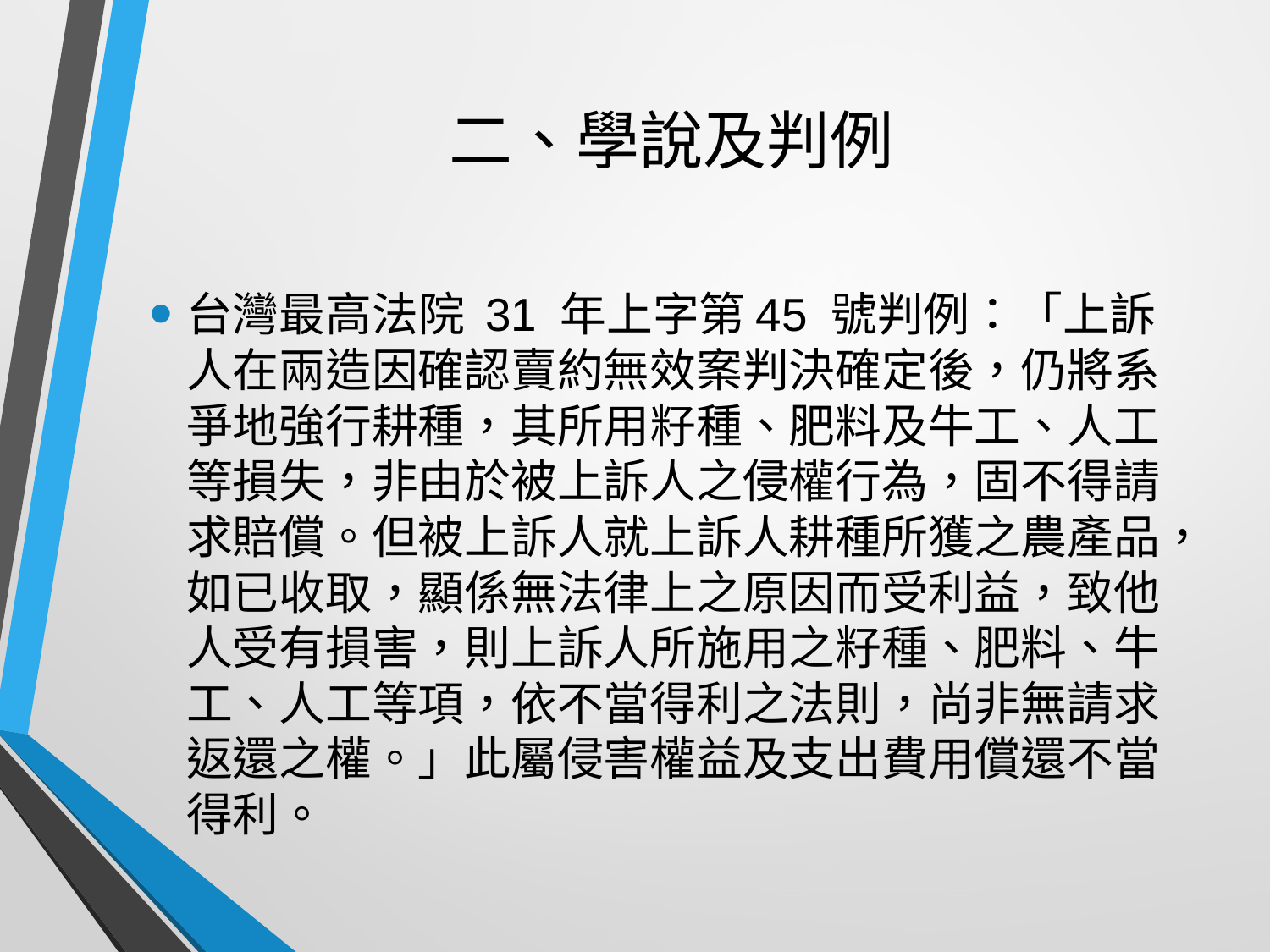

# 二、學說及判例
台灣最高法院 31 年上字第45 號判例：「上訴人在兩造因確認賣約無效案判決確定後，仍將系爭地強行耕種，其所用籽種、肥料及牛工、人工等損失，非由於被上訴人之侵權行為，固不得請求賠償。但被上訴人就上訴人耕種所獲之農產品，如已收取，顯係無法律上之原因而受利益，致他人受有損害，則上訴人所施用之籽種、肥料、牛工、人工等項，依不當得利之法則，尚非無請求返還之權。」此屬侵害權益及支出費用償還不當得利。